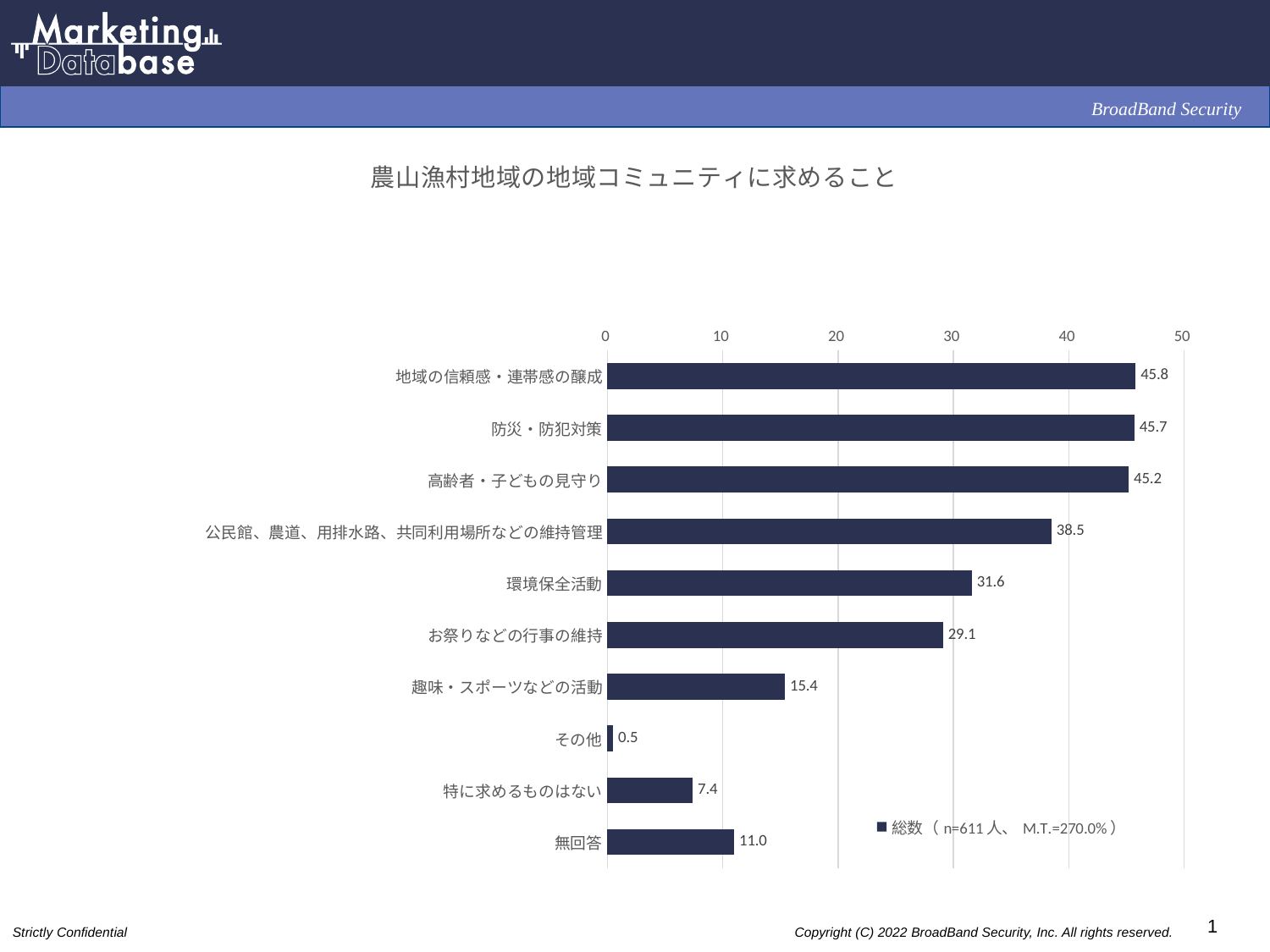

### Chart: 農山漁村地域の地域コミュニティに求めること

| Category | 総数（n=611人、M.T.=270.0%） |
|---|---|
| 地域の信頼感・連帯感の醸成 | 45.8 |
| 防災・防犯対策 | 45.7 |
| 高齢者・子どもの見守り | 45.2 |
| 公民館、農道、用排水路、共同利用場所などの維持管理 | 38.5 |
| 環境保全活動 | 31.6 |
| お祭りなどの行事の維持 | 29.1 |
| 趣味・スポーツなどの活動 | 15.4 |
| その他 | 0.5 |
| 特に求めるものはない | 7.4 |
| 無回答 | 11.0 |